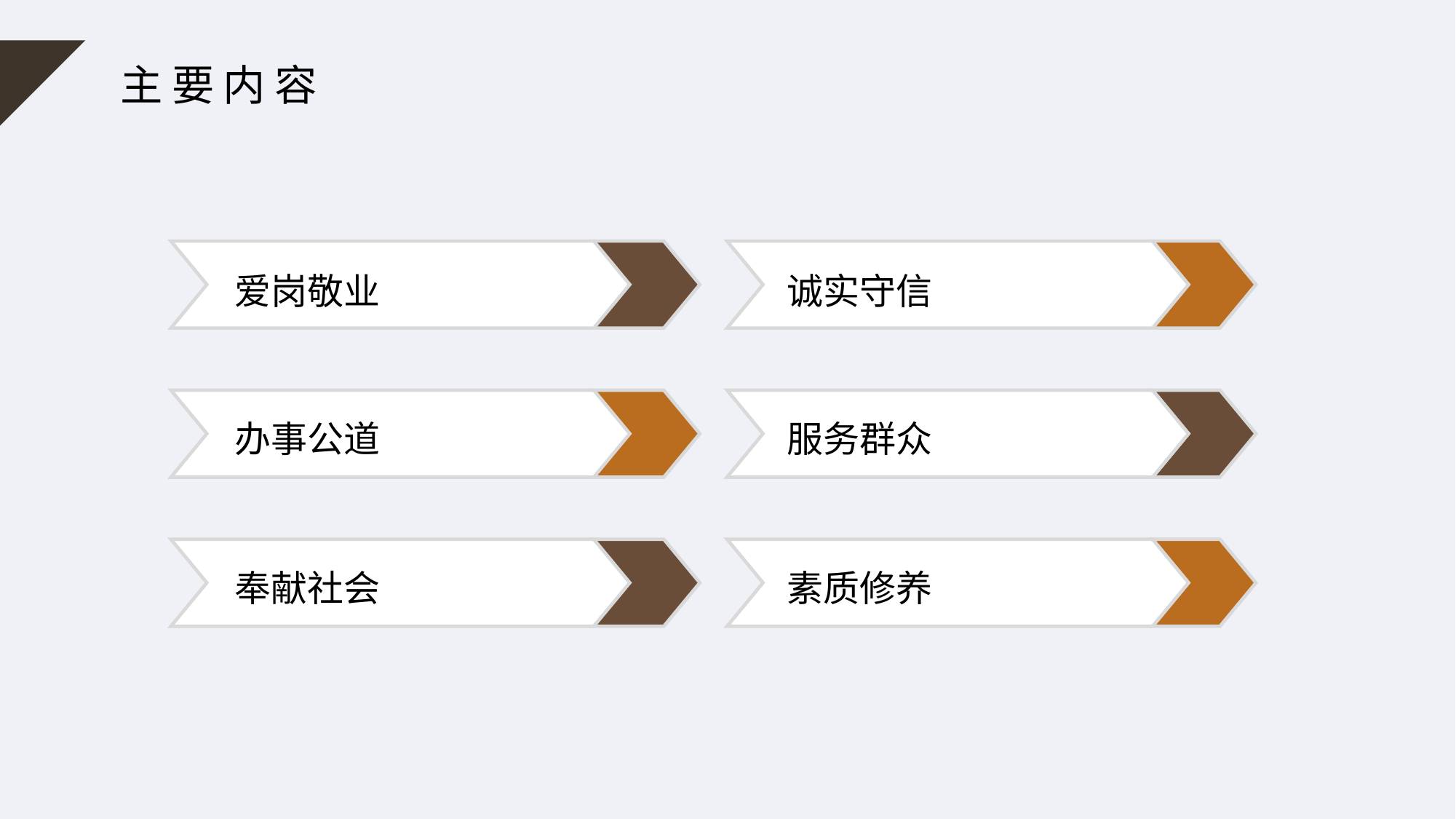

主要内容

爱岗敬业

诚实守信

办事公道

服务群众

奉献社会

素质修养